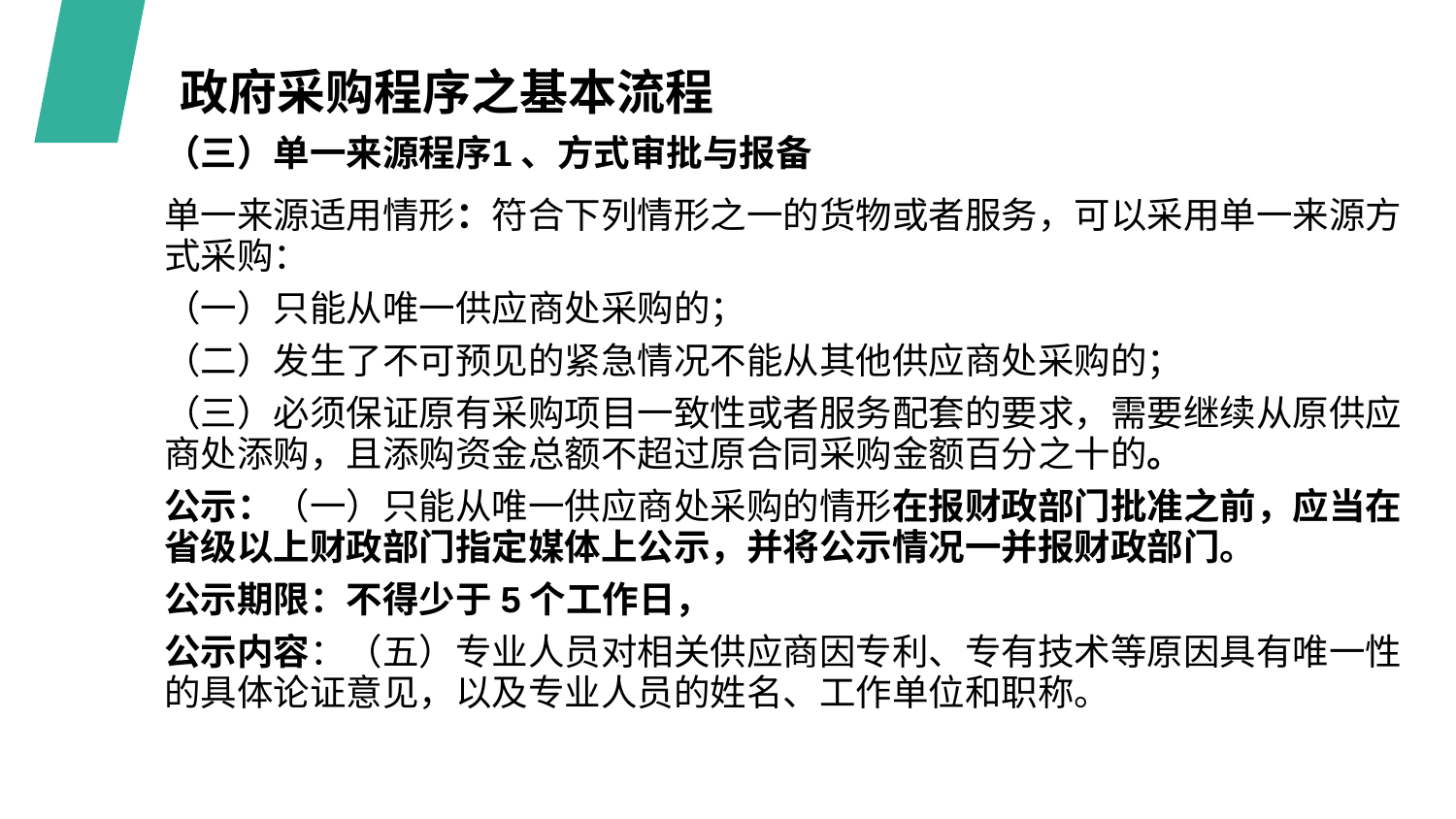

政府采购程序之基本流程
（三）单一来源程序
1、方式审批与报备
单一来源适用情形：符合下列情形之一的货物或者服务，可以采用单一来源方式采购：
（一）只能从唯一供应商处采购的；
（二）发生了不可预见的紧急情况不能从其他供应商处采购的；
（三）必须保证原有采购项目一致性或者服务配套的要求，需要继续从原供应商处添购，且添购资金总额不超过原合同采购金额百分之十的。
公示：（一）只能从唯一供应商处采购的情形在报财政部门批准之前，应当在省级以上财政部门指定媒体上公示，并将公示情况一并报财政部门。
公示期限：不得少于5个工作日，
公示内容：（五）专业人员对相关供应商因专利、专有技术等原因具有唯一性的具体论证意见，以及专业人员的姓名、工作单位和职称。